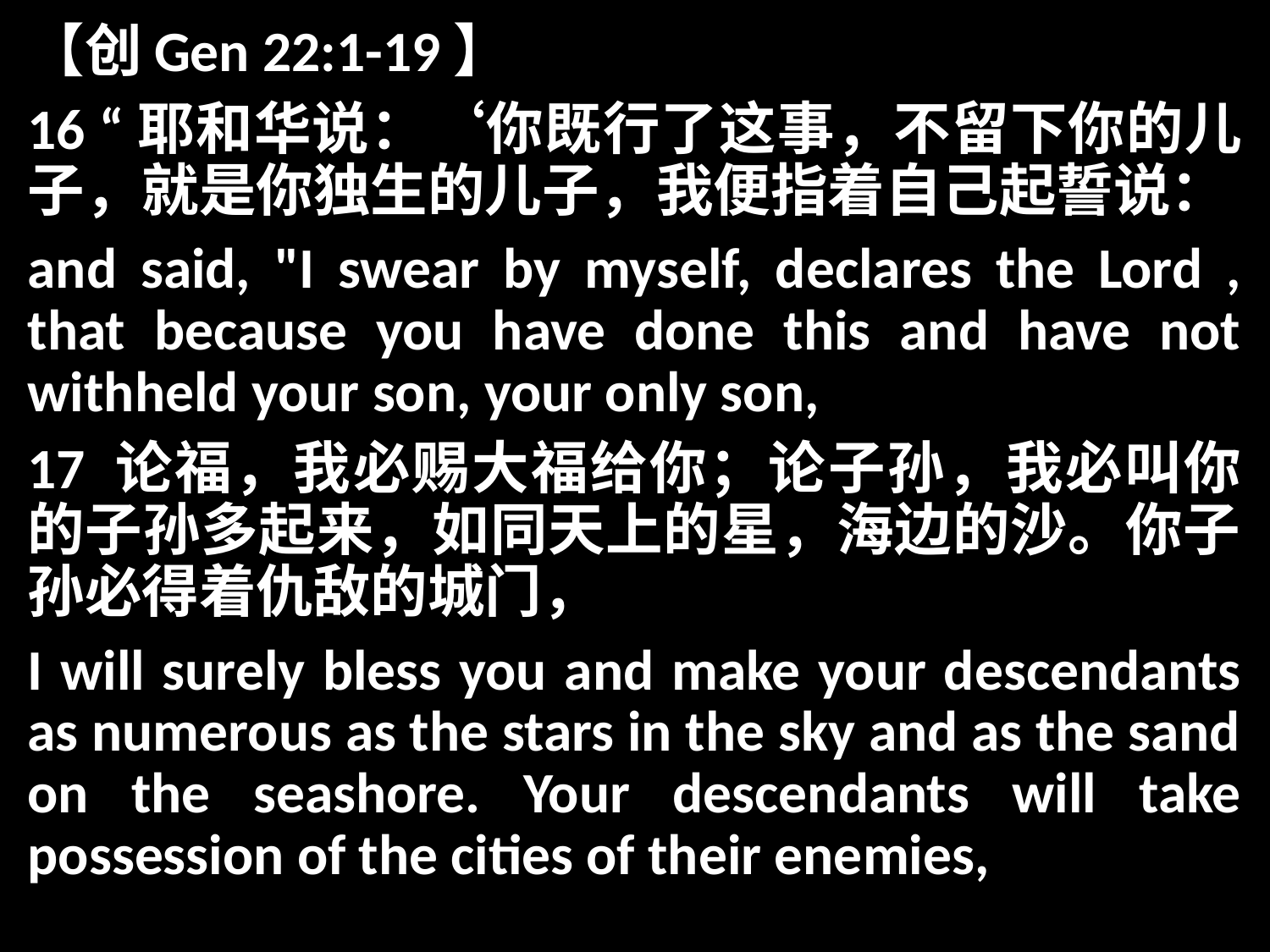

【创Gen 22:1-19】
16 “耶和华说：‘你既行了这事，不留下你的儿子，就是你独生的儿子，我便指着自己起誓说：
and said, "I swear by myself, declares the Lord , that because you have done this and have not withheld your son, your only son,
17 论福，我必赐大福给你；论子孙，我必叫你的子孙多起来，如同天上的星，海边的沙。你子孙必得着仇敌的城门，
I will surely bless you and make your descendants as numerous as the stars in the sky and as the sand on the seashore. Your descendants will take possession of the cities of their enemies,